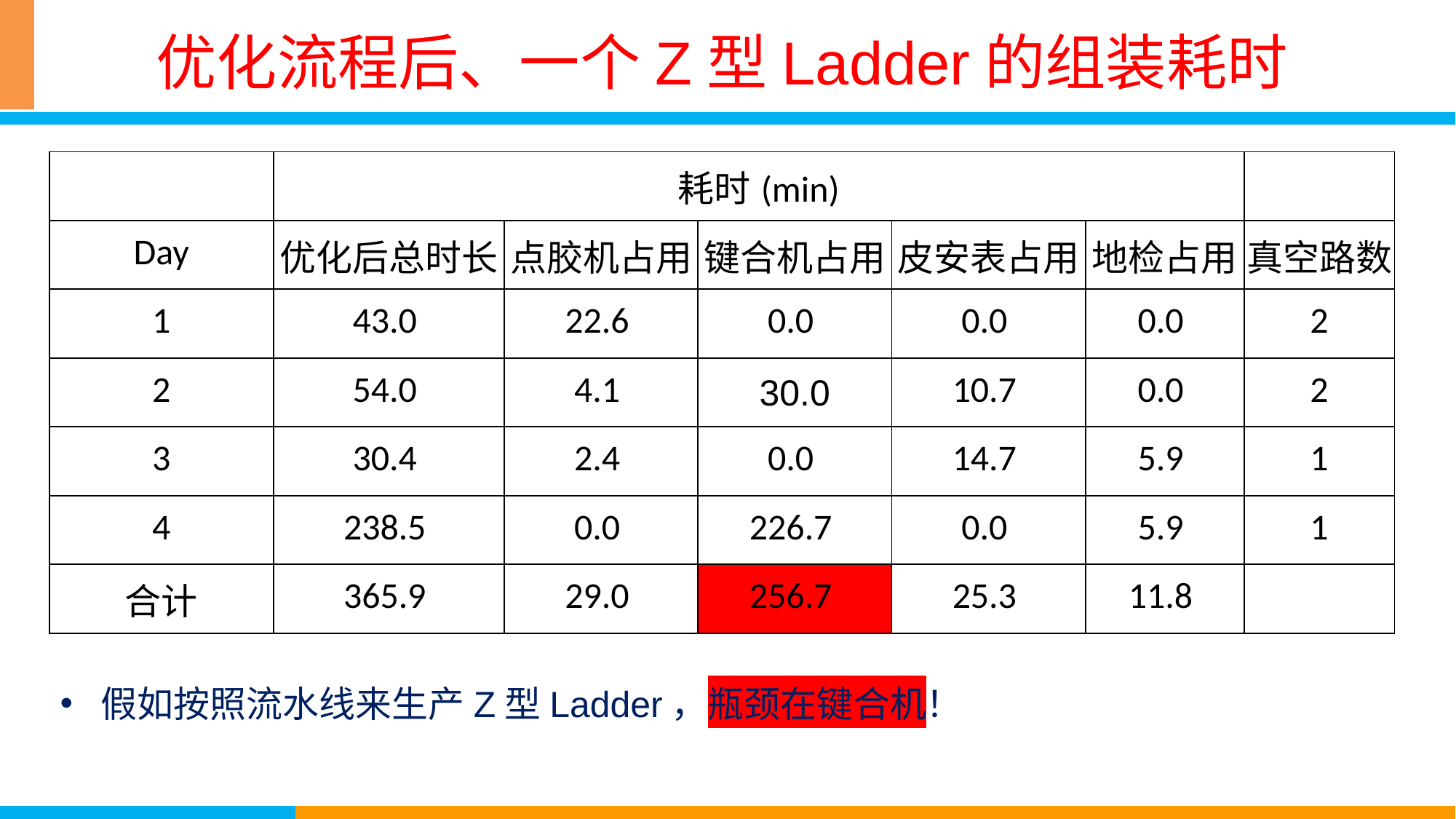

# 优化流程后、一个Z型Ladder的组装耗时
|  | 耗时(min) |  |  |  |  |  |
| --- | --- | --- | --- | --- | --- | --- |
| Day | 优化后总时长 | 点胶机占用 | 键合机占用 | 皮安表占用 | 地检占用 | 真空路数 |
| 1 | 43.0 | 22.6 | 0.0 | 0.0 | 0.0 | 2 |
| 2 | 54.0 | 4.1 | 30.0 | 10.7 | 0.0 | 2 |
| 3 | 30.4 | 2.4 | 0.0 | 14.7 | 5.9 | 1 |
| 4 | 238.5 | 0.0 | 226.7 | 0.0 | 5.9 | 1 |
| 合计 | 365.9 | 29.0 | 256.7 | 25.3 | 11.8 |  |
假如按照流水线来生产Z型Ladder，瓶颈在键合机！